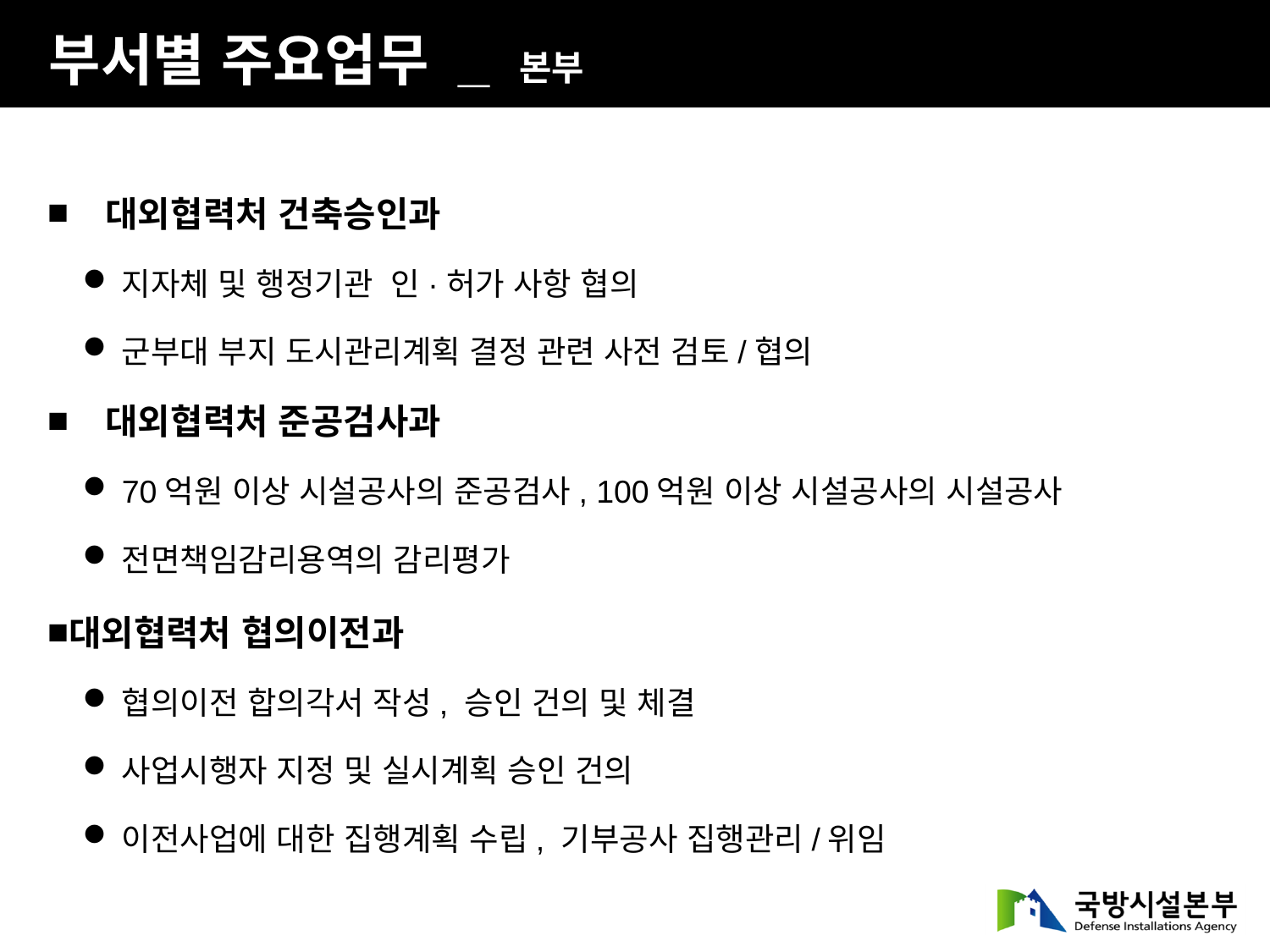

부서별 주요업무 _ 본부
 대외협력처 건축승인과
지자체 및 행정기관  인·허가 사항 협의
군부대 부지 도시관리계획 결정 관련 사전 검토/협의
 대외협력처 준공검사과
70억원 이상 시설공사의 준공검사, 100억원 이상 시설공사의 시설공사
전면책임감리용역의 감리평가
대외협력처 협의이전과
협의이전 합의각서 작성, 승인 건의 및 체결
사업시행자 지정 및 실시계획 승인 건의
이전사업에 대한 집행계획 수립, 기부공사 집행관리/위임